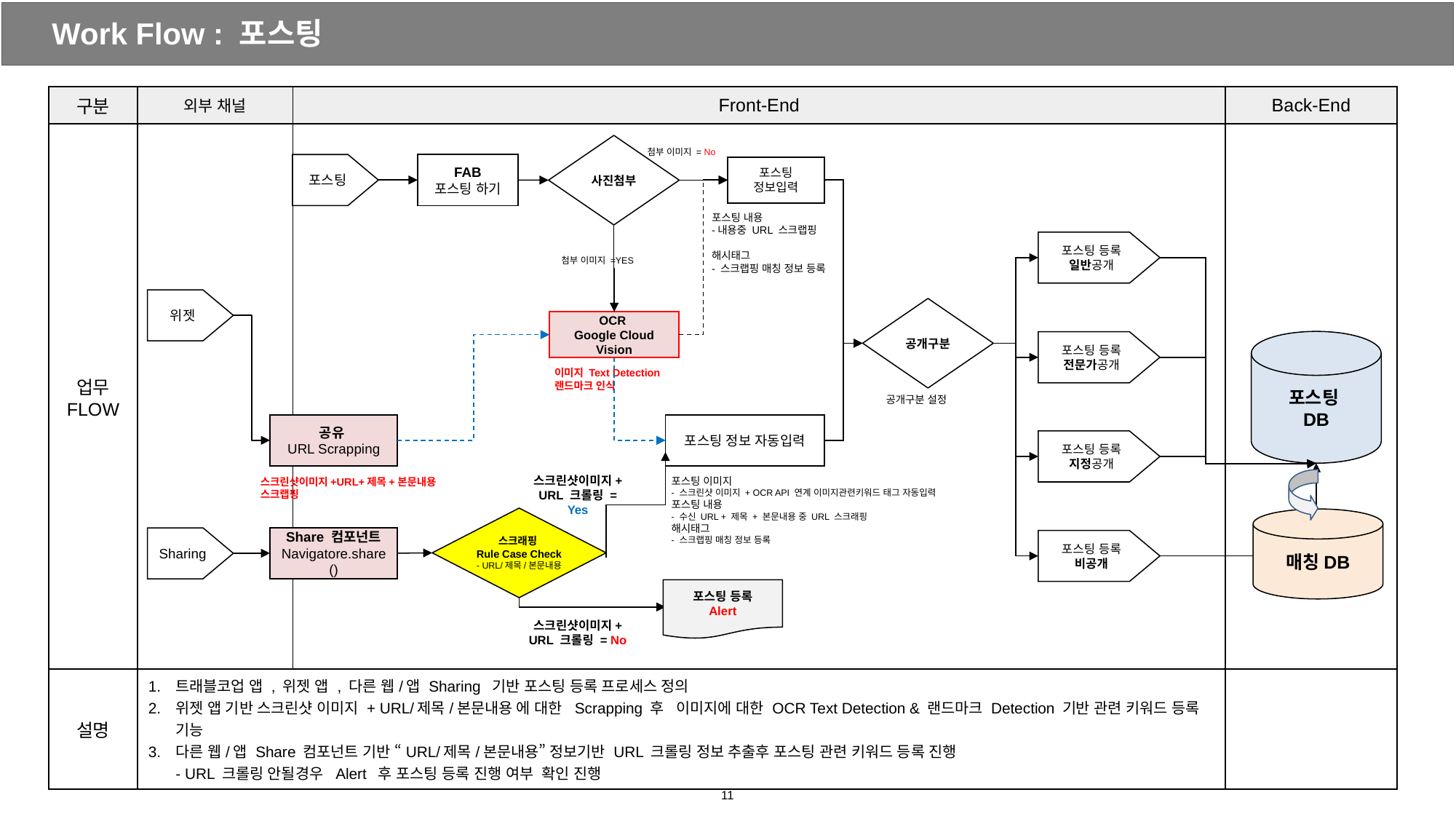

Work Flow : 포스팅
| 구분 | 외부 채널 | Front-End | Back-End |
| --- | --- | --- | --- |
| 업무 FLOW |  |  |  |
| 설명 | 트래블코업 앱 , 위젯 앱 , 다른 웹/앱 Sharing 기반 포스팅 등록 프로세스 정의 위젯 앱 기반 스크린샷 이미지 + URL/제목/본문내용 에 대한 Scrapping 후 이미지에 대한 OCR Text Detection & 랜드마크 Detection 기반 관련 키워드 등록 기능 다른 웹/앱 Share 컴포넌트 기반 “URL/제목/본문내용” 정보기반 URL 크롤링 정보 추출후 포스팅 관련 키워드 등록 진행 - URL 크롤링 안될경우 Alert 후 포스팅 등록 진행 여부 확인 진행 |  |  |
사진첨부
첨부 이미지 = No
포스팅
FAB
포스팅 하기
포스팅
정보입력
포스팅 내용
-내용중 URL 스크랩핑
해시태그
- 스크랩핑 매칭 정보 등록
포스팅 등록
일반공개
첨부 이미지 =YES
위젯
공개구분

OCR
Google Cloud Vision
포스팅
DB
포스팅 등록
전문가공개
이미지 Text Detection
랜드마크 인식
공개구분 설정
공유
URL Scrapping
포스팅 정보 자동입력
포스팅 등록
지정공개
스크린샷이미지+
URL 크롤링 = Yes
포스팅 이미지
- 스크린샷 이미지 + OCR API 연계 이미지관련키워드 태그 자동입력
포스팅 내용
- 수신 URL + 제목 + 본문내용 중 URL 스크래핑
해시태그
- 스크랩핑 매칭 정보 등록
스크린샷이미지+URL+제목+본문내용
스크랩핑

스크래핑
Rule Case Check
- URL/제목/본문내용
매칭DB
Share 컴포넌트
Navigatore.share()
Sharing
포스팅 등록
비공개
포스팅 등록
Alert
스크린샷이미지+
URL 크롤링 = No
11